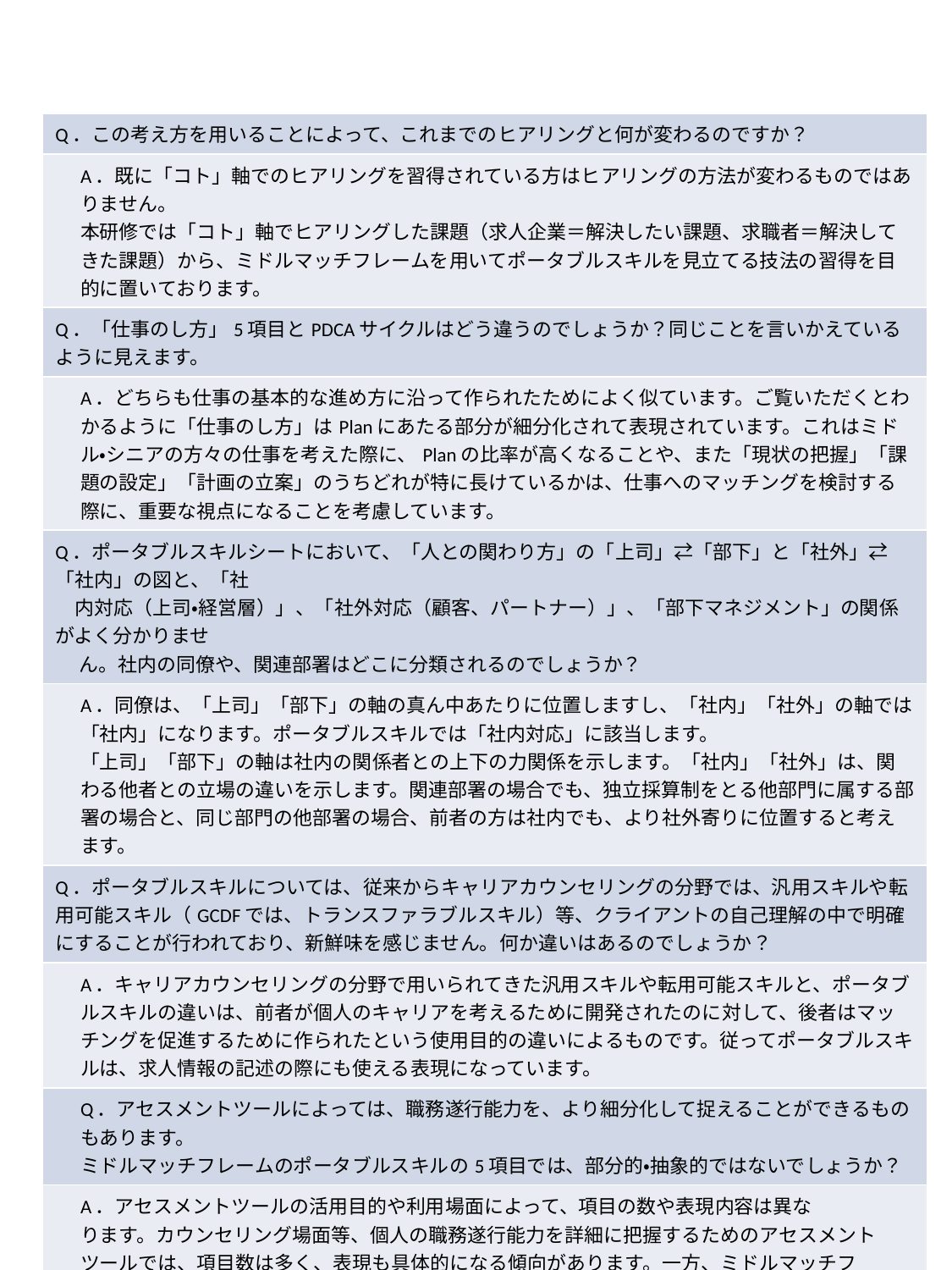

| Q．この考え方を用いることによって、これまでのヒアリングと何が変わるのですか？ |
| --- |
| A．既に「コト」軸でのヒアリングを習得されている方はヒアリングの方法が変わるものではありません。 本研修では「コト」軸でヒアリングした課題（求人企業＝解決したい課題、求職者＝解決してきた課題）から、ミドルマッチフレームを用いてポータブルスキルを見立てる技法の習得を目的に置いております。 |
| Q．「仕事のし方」5項目とPDCAサイクルはどう違うのでしょうか？同じことを言いかえているように見えます。 |
| A．どちらも仕事の基本的な進め方に沿って作られたためによく似ています。ご覧いただくとわかるように「仕事のし方」はPlanにあたる部分が細分化されて表現されています。これはミドル・シニアの方々の仕事を考えた際に、Planの比率が高くなることや、また「現状の把握」「課題の設定」「計画の立案」のうちどれが特に長けているかは、仕事へのマッチングを検討する際に、重要な視点になることを考慮しています。 |
| Q．ポータブルスキルシートにおいて、「人との関わり方」の「上司」⇄「部下」と「社外」⇄「社内」の図と、「社 　内対応（上司・経営層）」、「社外対応（顧客、パートナー）」、「部下マネジメント」の関係がよく分かりませ　　 　 ん。社内の同僚や、関連部署はどこに分類されるのでしょうか？ |
| A．同僚は、「上司」「部下」の軸の真ん中あたりに位置しますし、「社内」「社外」の軸では「社内」になります。ポータブルスキルでは「社内対応」に該当します。 「上司」「部下」の軸は社内の関係者との上下の力関係を示します。「社内」「社外」は、関わる他者との立場の違いを示します。関連部署の場合でも、独立採算制をとる他部門に属する部署の場合と、同じ部門の他部署の場合、前者の方は社内でも、より社外寄りに位置すると考えます。 |
| Q．ポータブルスキルについては、従来からキャリアカウンセリングの分野では、汎用スキルや転用可能スキル（GCDFでは、トランスファラブルスキル）等、クライアントの自己理解の中で明確にすることが行われており、新鮮味を感じません。何か違いはあるのでしょうか？ |
| A．キャリアカウンセリングの分野で用いられてきた汎用スキルや転用可能スキルと、ポータブルスキルの違いは、前者が個人のキャリアを考えるために開発されたのに対して、後者はマッチングを促進するために作られたという使用目的の違いによるものです。従ってポータブルスキルは、求人情報の記述の際にも使える表現になっています。 |
| Q．アセスメントツールによっては、職務遂行能力を、より細分化して捉えることができるものもあります。 ミドルマッチフレームのポータブルスキルの5項目では、部分的・抽象的ではないでしょうか？ |
| A．アセスメントツールの活用目的や利用場面によって、項目の数や表現内容は異な ります。カウンセリング場面等、個人の職務遂行能力を詳細に把握するためのアセスメント ツールでは、項目数は多く、表現も具体的になる傾向があります。一方、ミドルマッチフ レームのポータブルスキルの枠組みは、求職者と求人のマッチングを意識して作られた ものであるため、求人ニーズのヒアリングや、求職者との面談等、限られた時間での使 用に耐えうるよう、抽象度を高めて設計しております。結果的に数は少なくなっていますが、 職業遂行行動を網羅しており、部分的ということはありません。 |